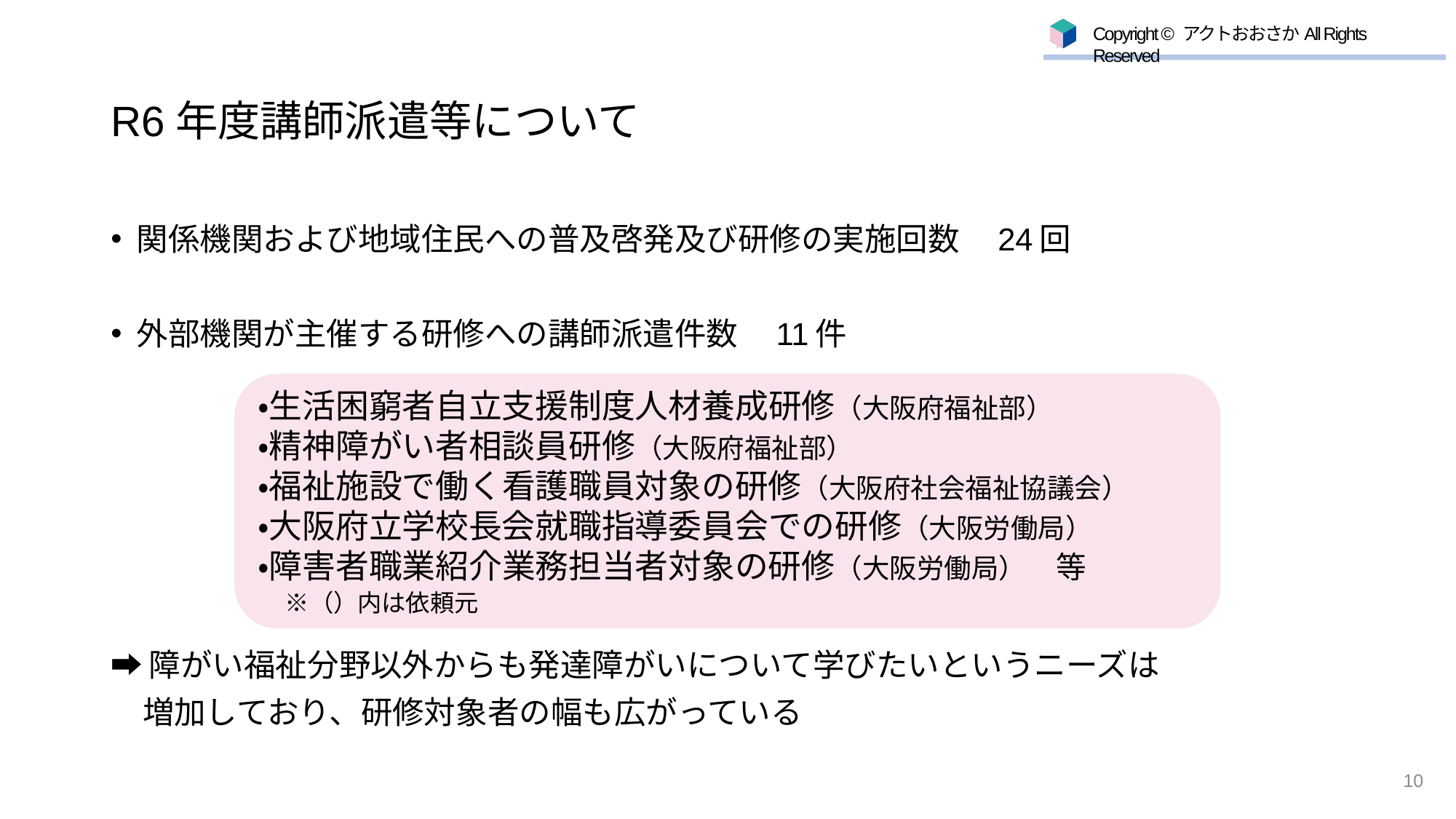

# R6年度講師派遣等について
関係機関および地域住民への普及啓発及び研修の実施回数　24回

外部機関が主催する研修への講師派遣件数　11件

➡障がい福祉分野以外からも発達障がいについて学びたいというニーズは
　増加しており、研修対象者の幅も広がっている
・生活困窮者自立支援制度人材養成研修（大阪府福祉部）
・精神障がい者相談員研修（大阪府福祉部）
・福祉施設で働く看護職員対象の研修（大阪府社会福祉協議会）
・大阪府立学校長会就職指導委員会での研修（大阪労働局）
・障害者職業紹介業務担当者対象の研修（大阪労働局）　等
　※（）内は依頼元
10